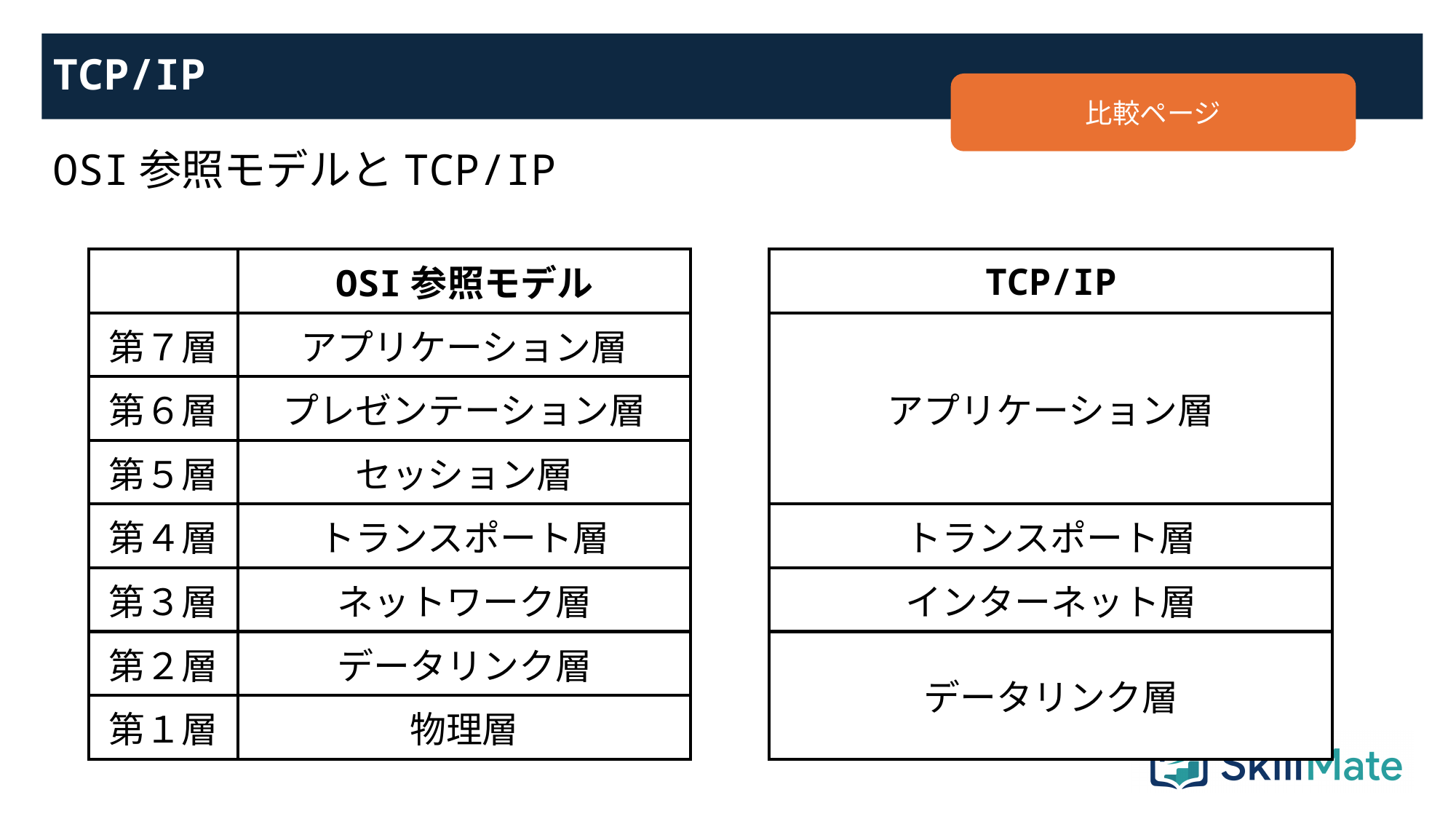

# TCP/IP
比較ページ
OSI参照モデルとTCP/IP
|  | OSI参照モデル |  | TCP/IP |
| --- | --- | --- | --- |
| 第７層 | アプリケーション層 |  | アプリケーション層 |
| 第６層 | プレゼンテーション層 |  |  |
| 第５層 | セッション層 |  |  |
| 第４層 | トランスポート層 |  | トランスポート層 |
| 第３層 | ネットワーク層 |  | インターネット層 |
| 第２層 | データリンク層 |  | データリンク層 |
| 第１層 | 物理層 |  |  |